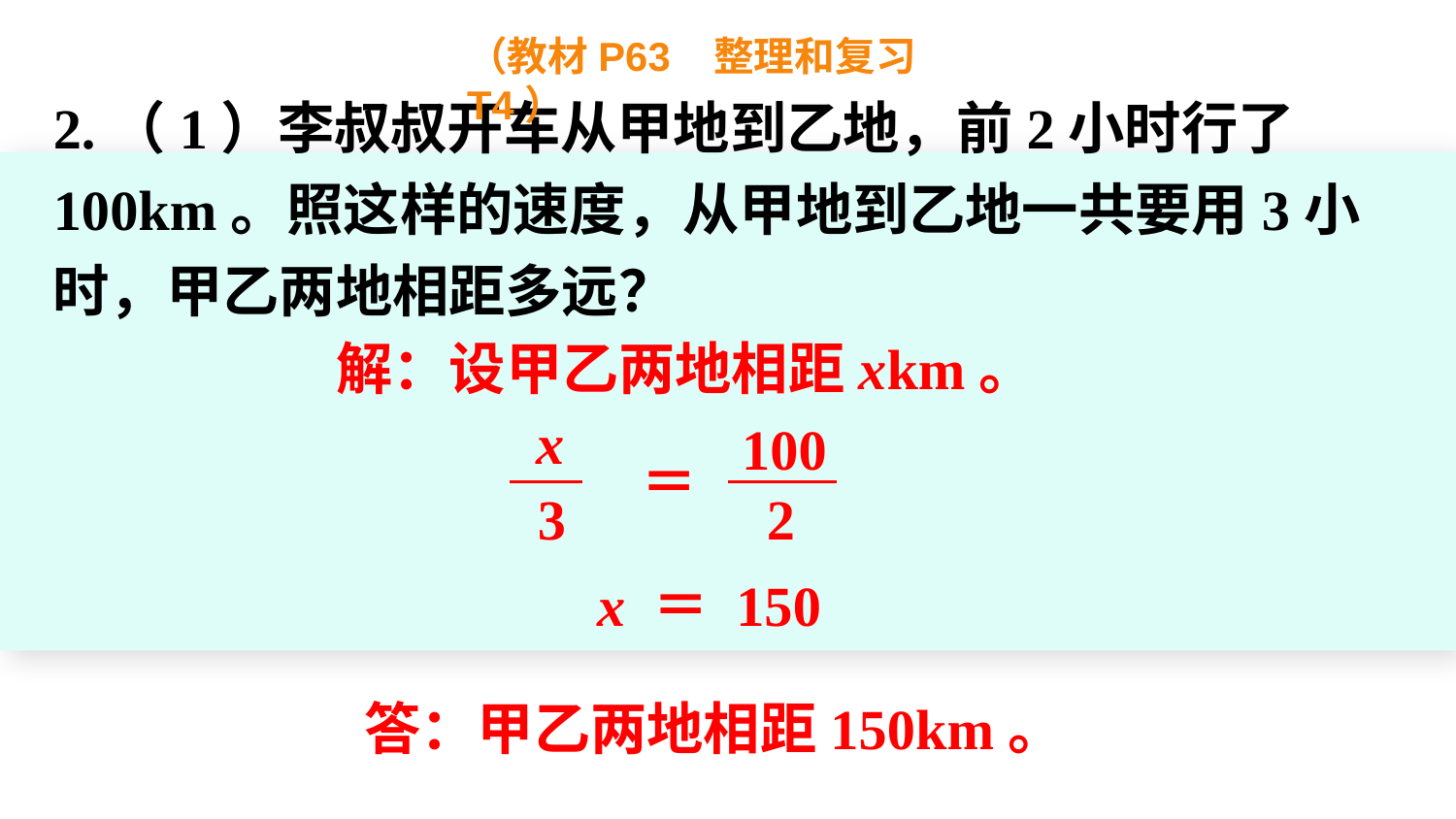

（教材P63   整理和复习T4）
2.（1）李叔叔开车从甲地到乙地，前2小时行了100km。照这样的速度，从甲地到乙地一共要用3小时，甲乙两地相距多远？
解：设甲乙两地相距xkm。
100
x
＝
3
2
x ＝ 150
答：甲乙两地相距150km。